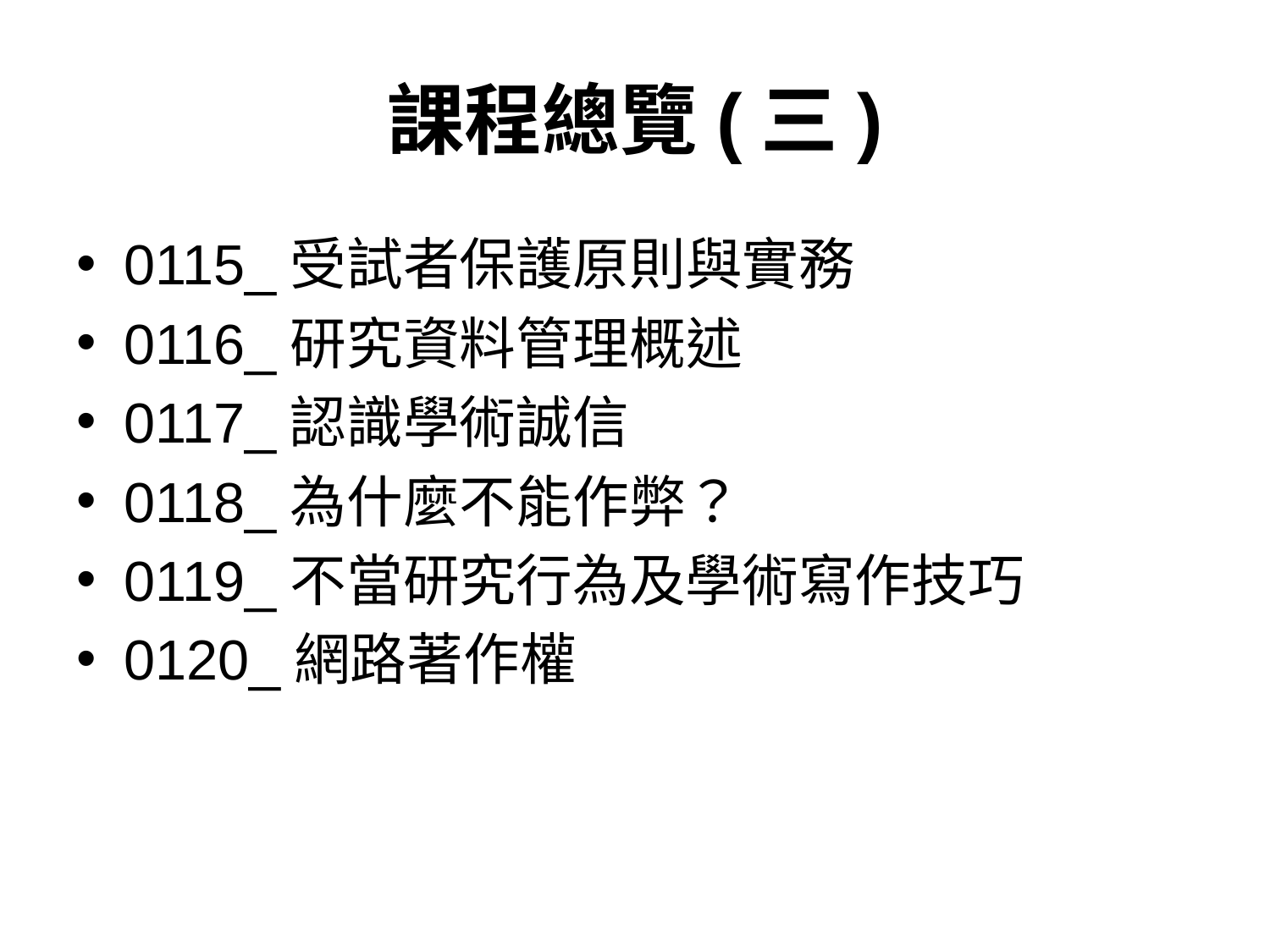

# 課程總覽(三)
0115_受試者保護原則與實務
0116_研究資料管理概述
0117_認識學術誠信
0118_為什麼不能作弊？
0119_不當研究行為及學術寫作技巧
0120_網路著作權